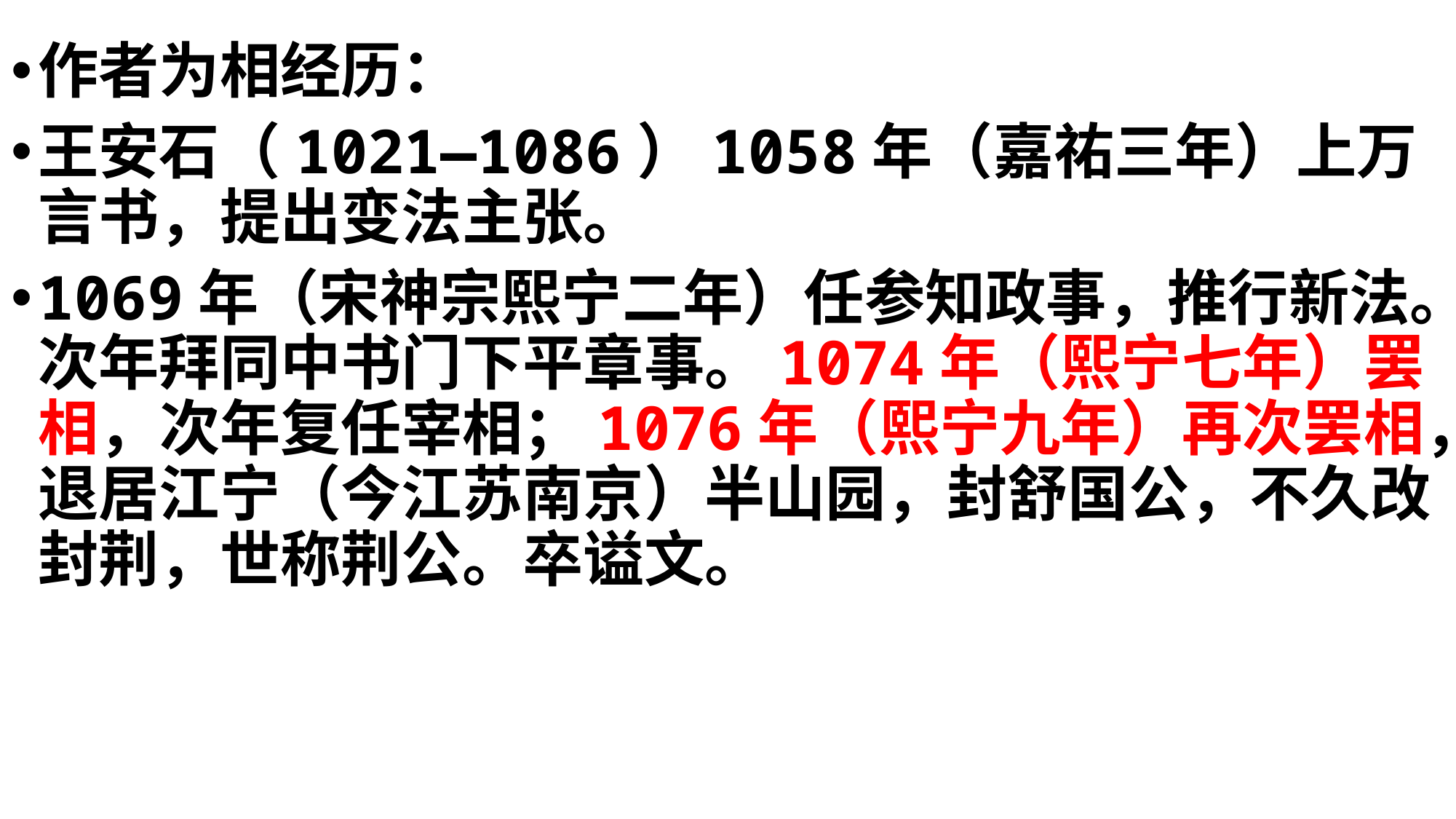

作者为相经历：
王安石（1021—1086）1058年（嘉祐三年）上万言书，提出变法主张。
1069年（宋神宗熙宁二年）任参知政事，推行新法。次年拜同中书门下平章事。1074年（熙宁七年）罢相，次年复任宰相；1076年（熙宁九年）再次罢相，退居江宁（今江苏南京）半山园，封舒国公，不久改封荆，世称荆公。卒谥文。